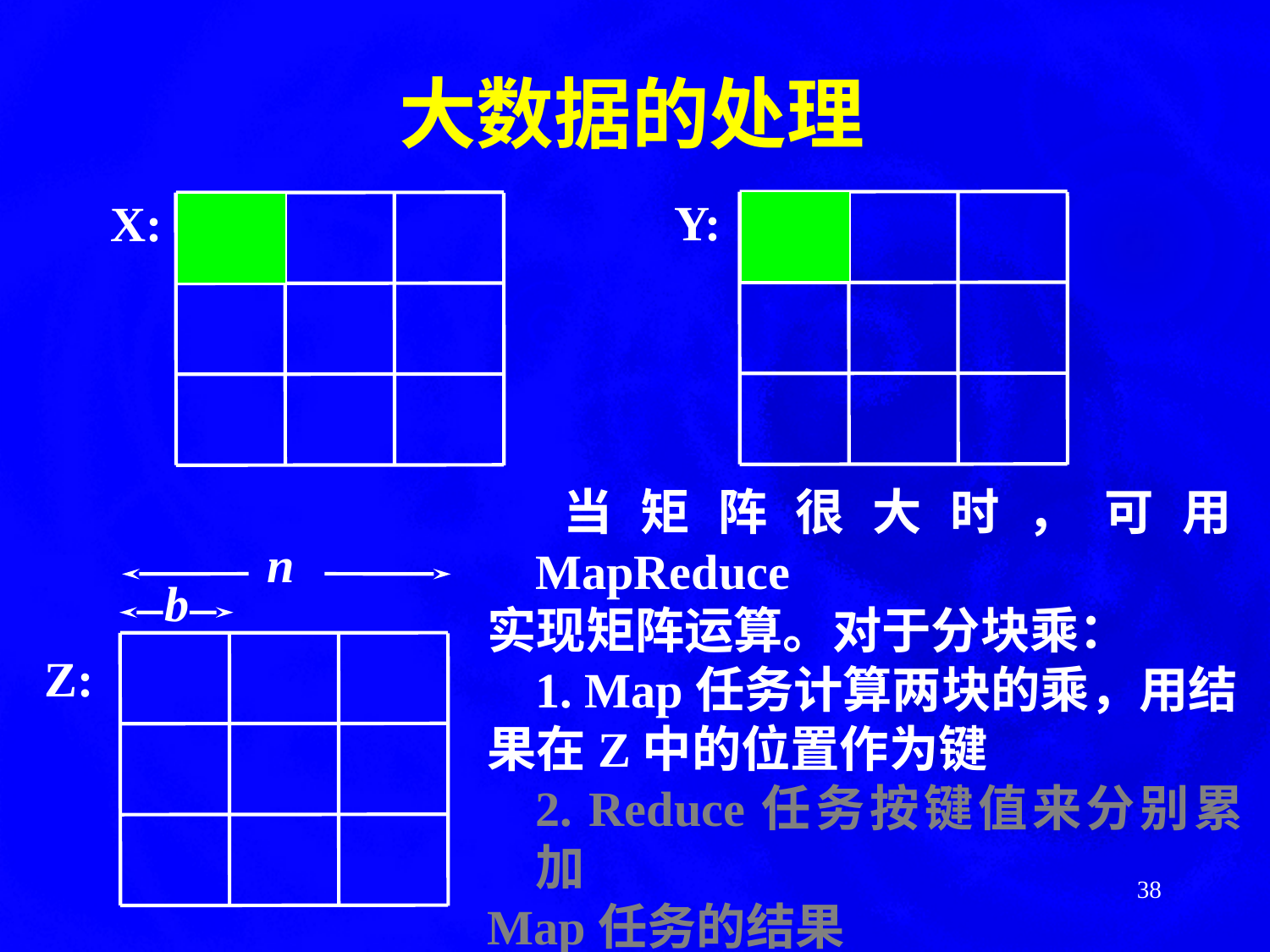

大数据的处理
Y:

X:

	当矩阵很大时，可用MapReduce
实现矩阵运算。对于分块乘：
	1. Map任务计算两块的乘，用结
果在Z中的位置作为键
	2. Reduce任务按键值来分别累加
Map任务的结果
n
b

Z:
38